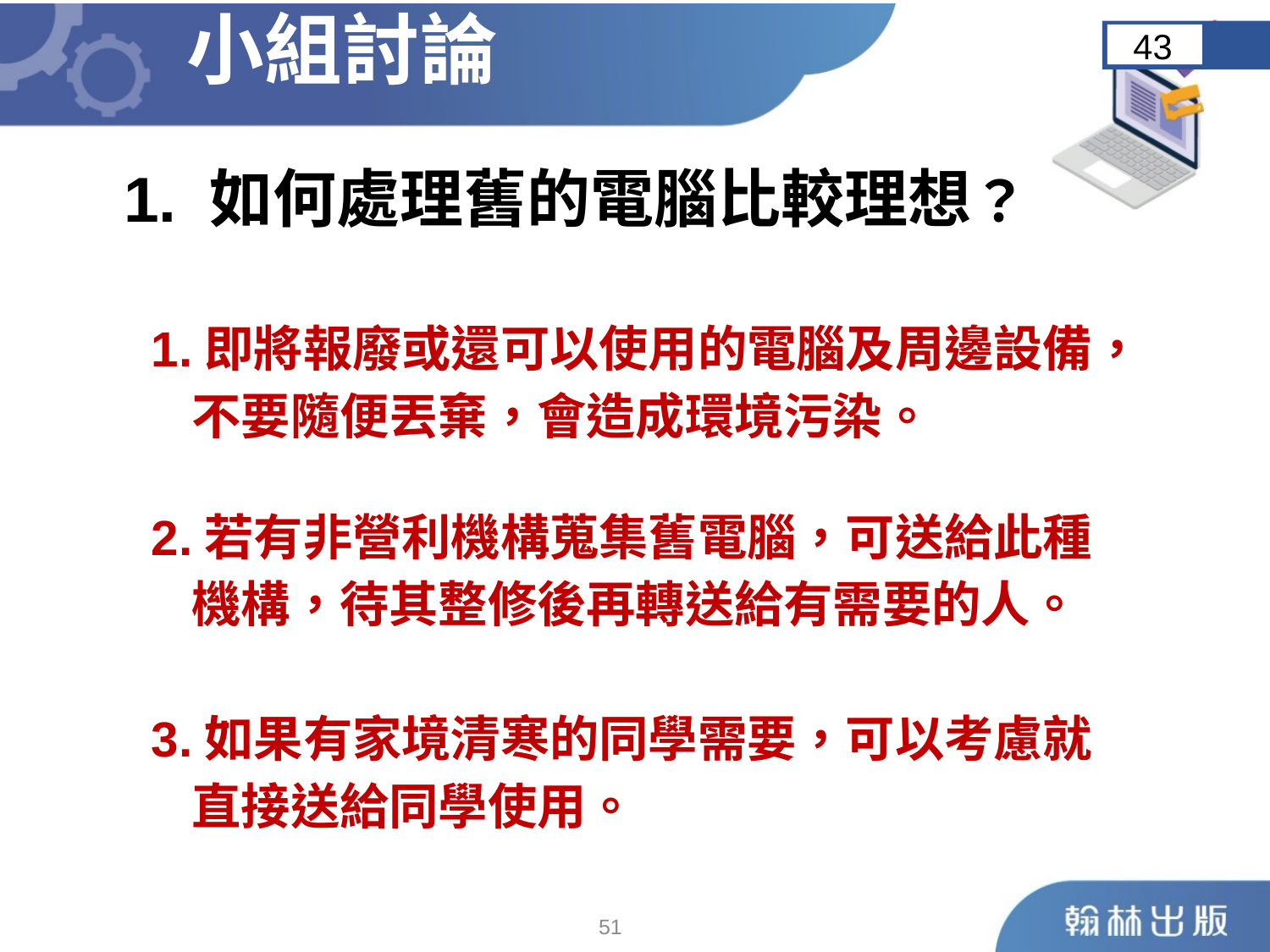

小組討論
43
1. 如何處理舊的電腦比較理想？

  1.即將報廢或還可以使用的電腦及周邊設備，
     不要隨便丟棄，會造成環境污染。
  2.若有非營利機構蒐集舊電腦，可送給此種
     機構，待其整修後再轉送給有需要的人。

  3.如果有家境清寒的同學需要，可以考慮就
     直接送給同學使用。

51